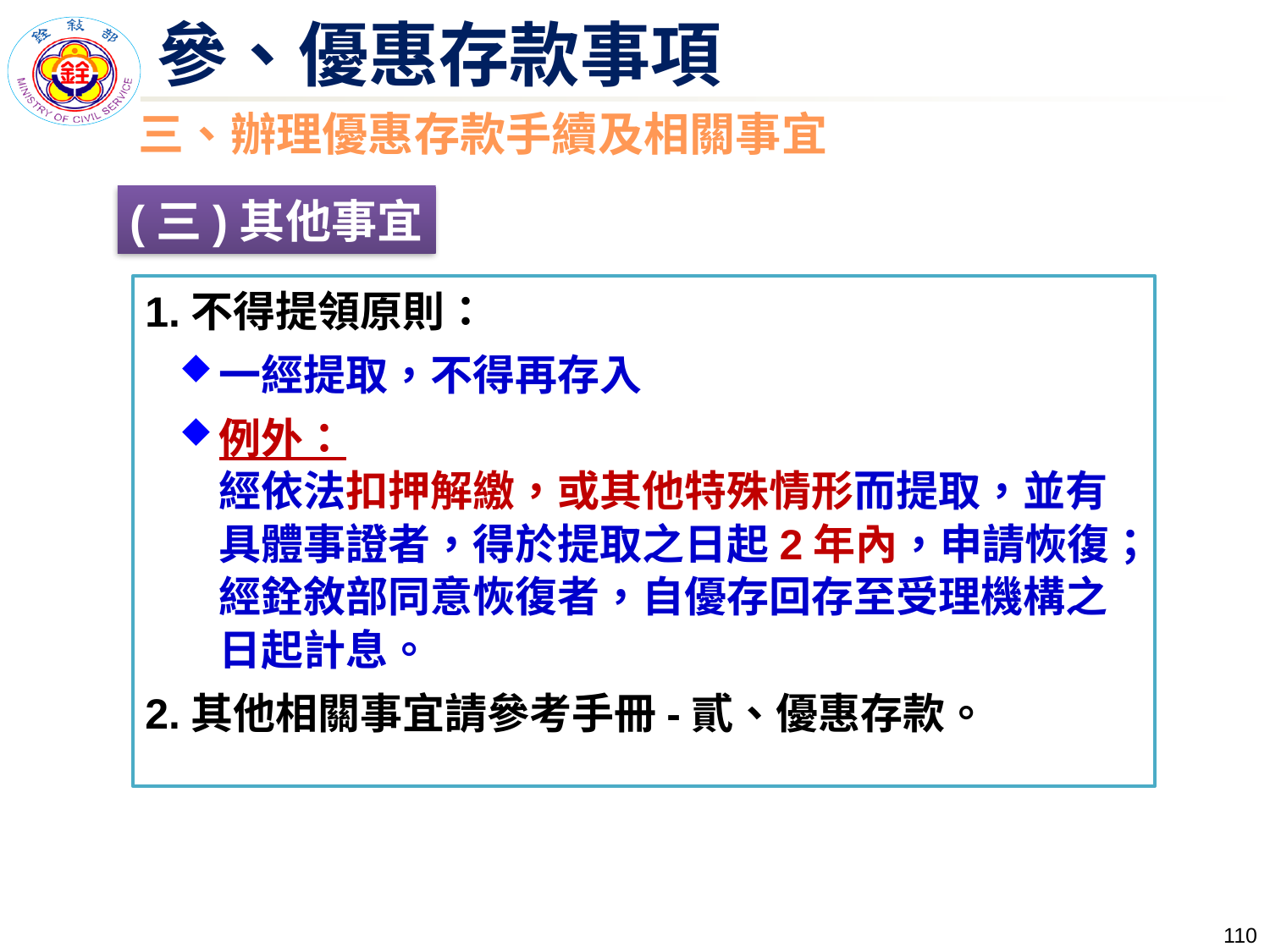

參、優惠存款事項
三、辦理優惠存款手續及相關事宜
(三)其他事宜
1.不得提領原則：
一經提取，不得再存入
例外：
經依法扣押解繳，或其他特殊情形而提取，並有具體事證者，得於提取之日起2年內，申請恢復；經銓敘部同意恢復者，自優存回存至受理機構之日起計息。
2.其他相關事宜請參考手冊-貳、優惠存款。
110